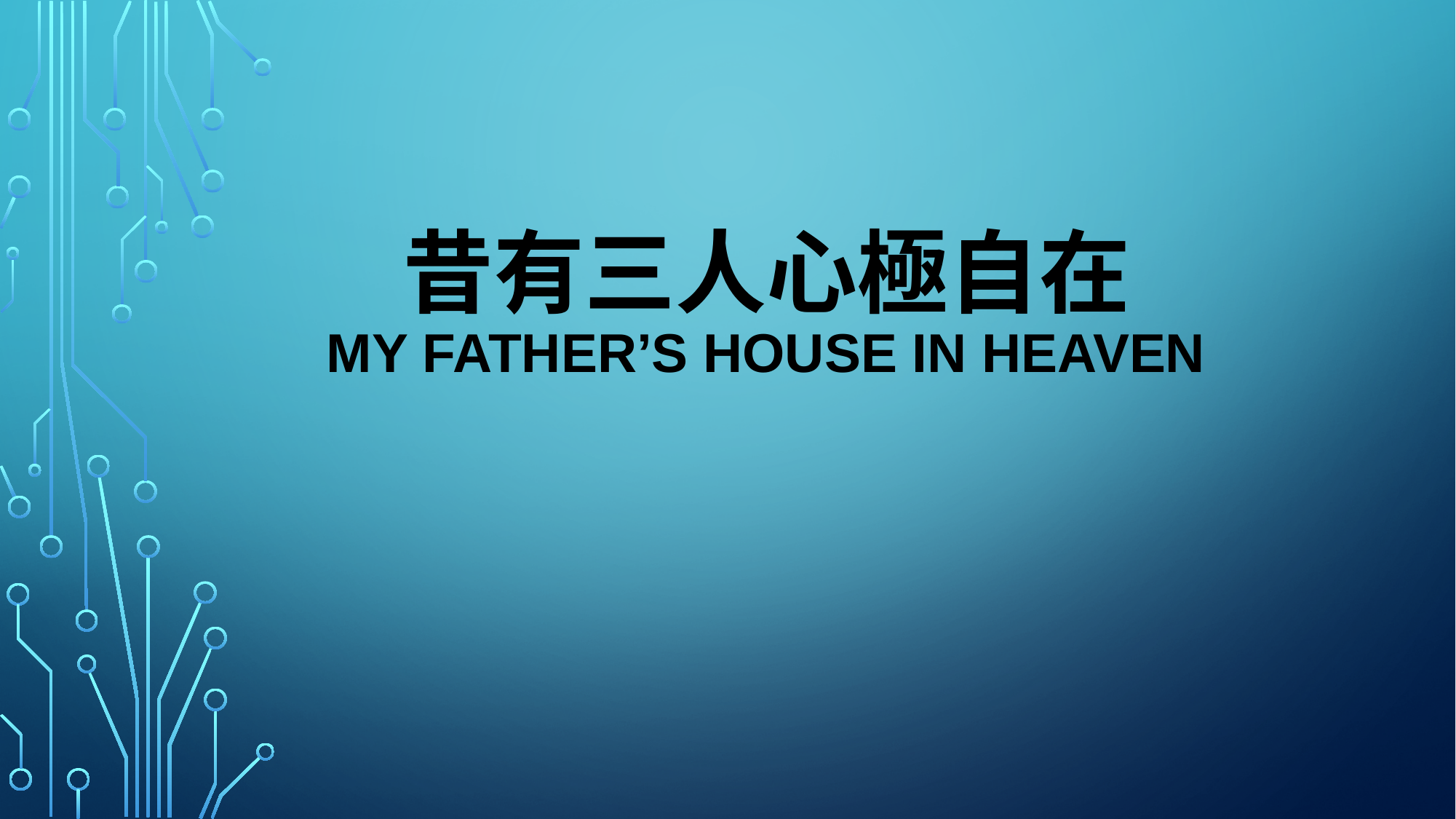

# 昔有三人心極自在 my father’s house in heaven